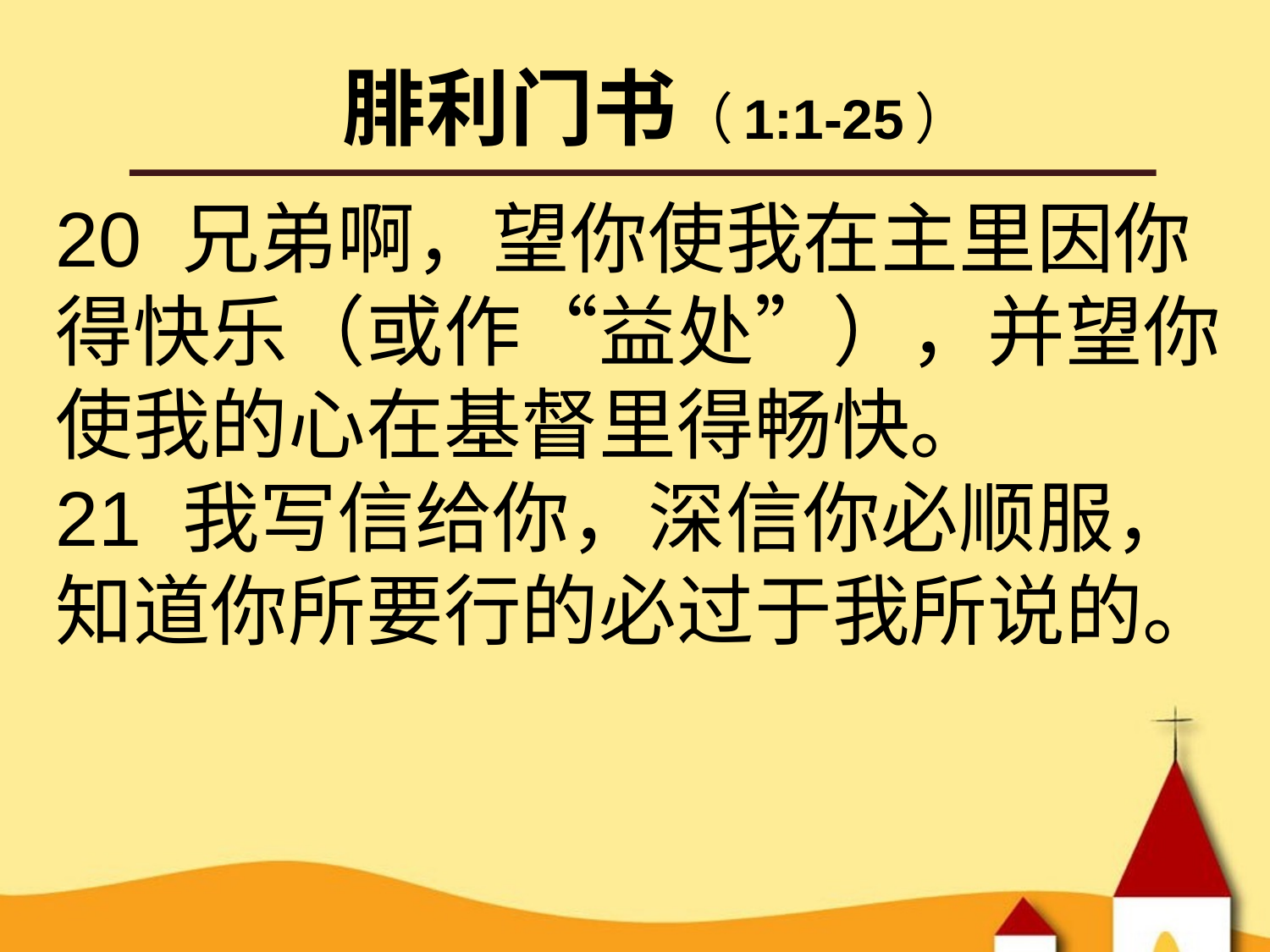

# 腓利门书（1:1-25）

20 兄弟啊，望你使我在主里因你得快乐（或作“益处”），并望你使我的心在基督里得畅快。
21 我写信给你，深信你必顺服，知道你所要行的必过于我所说的。